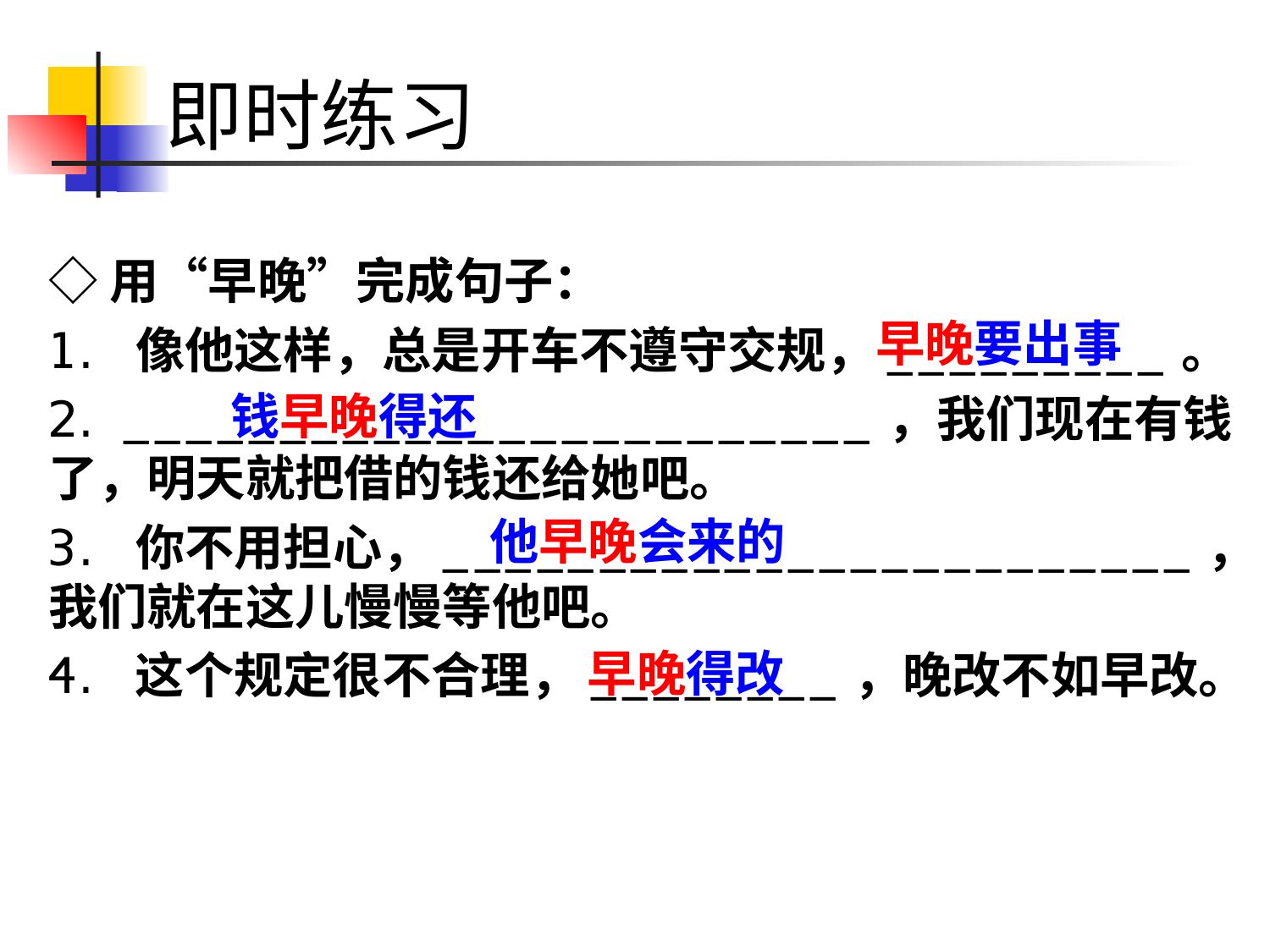

# 即时练习
◇用“早晚”完成句子：
1.  像他这样，总是开车不遵守交规，_________。
2.  ________________________，我们现在有钱了，明天就把借的钱还给她吧。
3.  你不用担心，________________________，我们就在这儿慢慢等他吧。
4.  这个规定很不合理，________，晚改不如早改。

早晚要出事
钱早晚得还
他早晚会来的
早晚得改